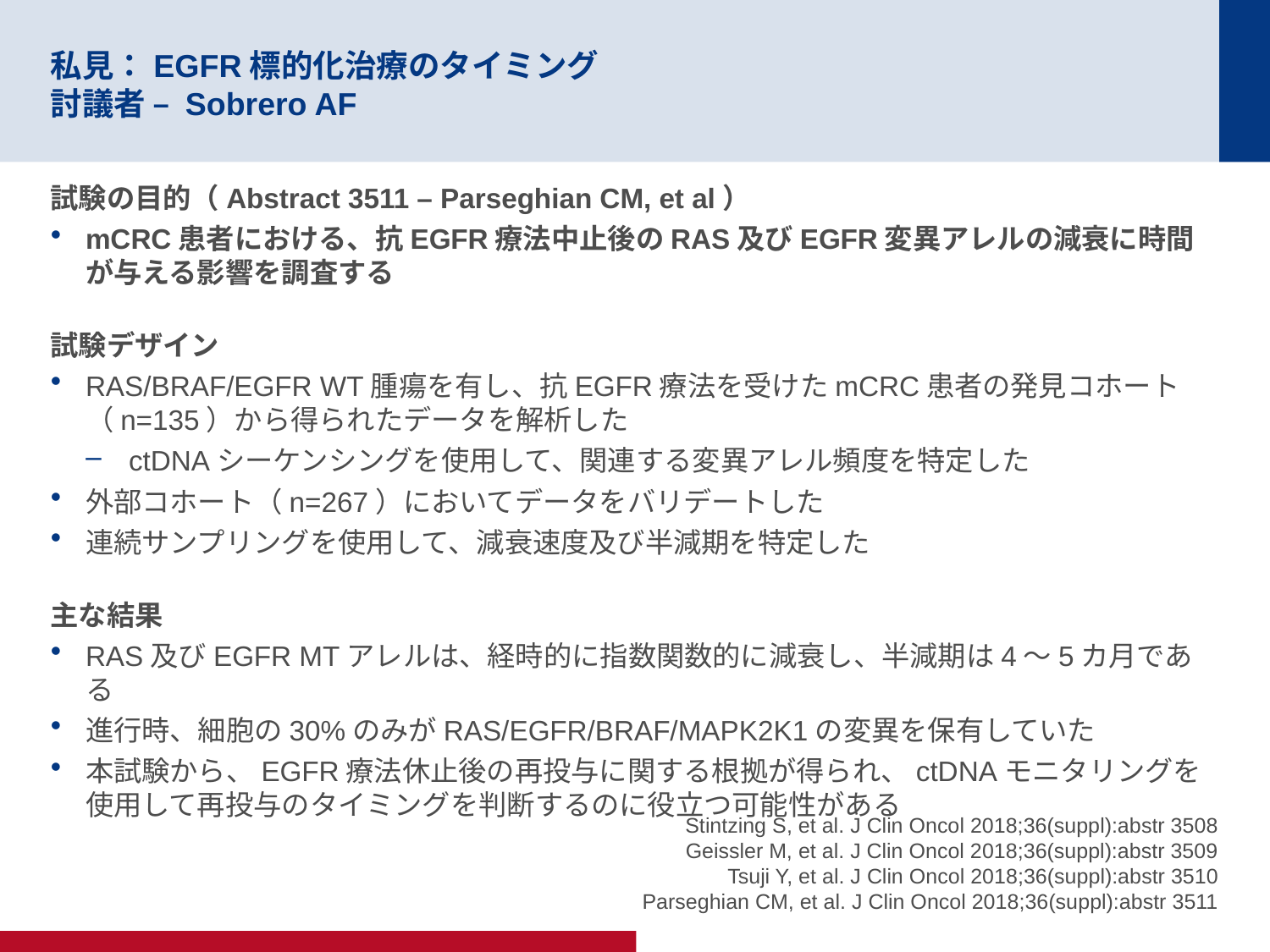

# 私見：EGFR標的化治療のタイミング 討議者 – Sobrero AF
試験の目的（Abstract 3511 – Parseghian CM, et al）
mCRC患者における、抗EGFR療法中止後のRAS及びEGFR変異アレルの減衰に時間が与える影響を調査する
試験デザイン
RAS/BRAF/EGFR WT腫瘍を有し、抗EGFR療法を受けたmCRC患者の発見コホート（n=135）から得られたデータを解析した
ctDNAシーケンシングを使用して、関連する変異アレル頻度を特定した
外部コホート（n=267）においてデータをバリデートした
連続サンプリングを使用して、減衰速度及び半減期を特定した
主な結果
RAS及びEGFR MTアレルは、経時的に指数関数的に減衰し、半減期は4～5カ月である
進行時、細胞の30%のみがRAS/EGFR/BRAF/MAPK2K1の変異を保有していた
本試験から、EGFR療法休止後の再投与に関する根拠が得られ、ctDNAモニタリングを使用して再投与のタイミングを判断するのに役立つ可能性がある

Stintzing S, et al. J Clin Oncol 2018;36(suppl):abstr 3508
Geissler M, et al. J Clin Oncol 2018;36(suppl):abstr 3509
Tsuji Y, et al. J Clin Oncol 2018;36(suppl):abstr 3510
Parseghian CM, et al. J Clin Oncol 2018;36(suppl):abstr 3511